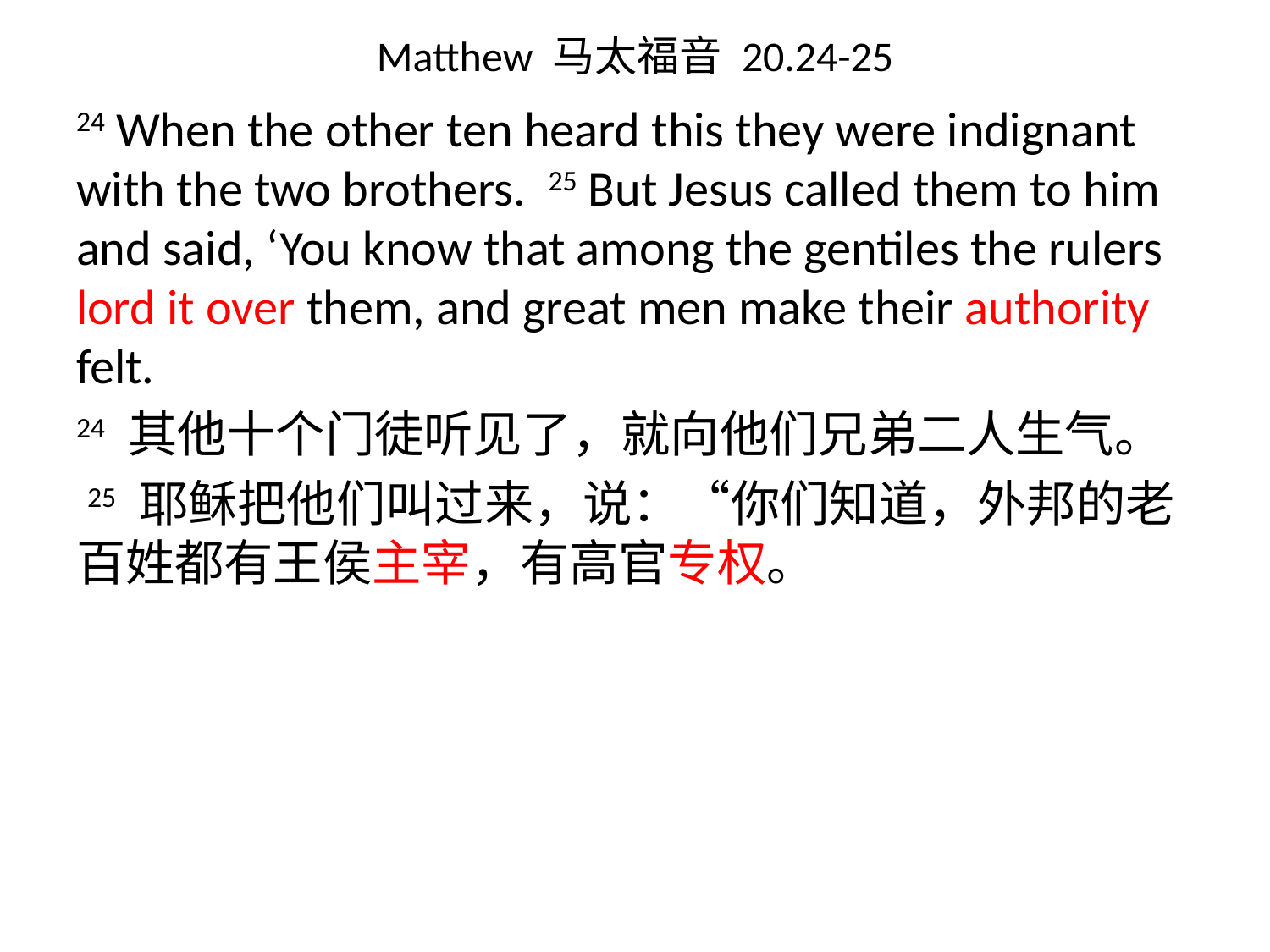

# Matthew 马太福音 20.24-25
24 When the other ten heard this they were indignant with the two brothers.  25 But Jesus called them to him and said, ‘You know that among the gentiles the rulers lord it over them, and great men make their authority felt.
24 其他十个门徒听见了，就向他们兄弟二人生气。
 25 耶稣把他们叫过来，说：“你们知道，外邦的老百姓都有王侯主宰，有高官专权。